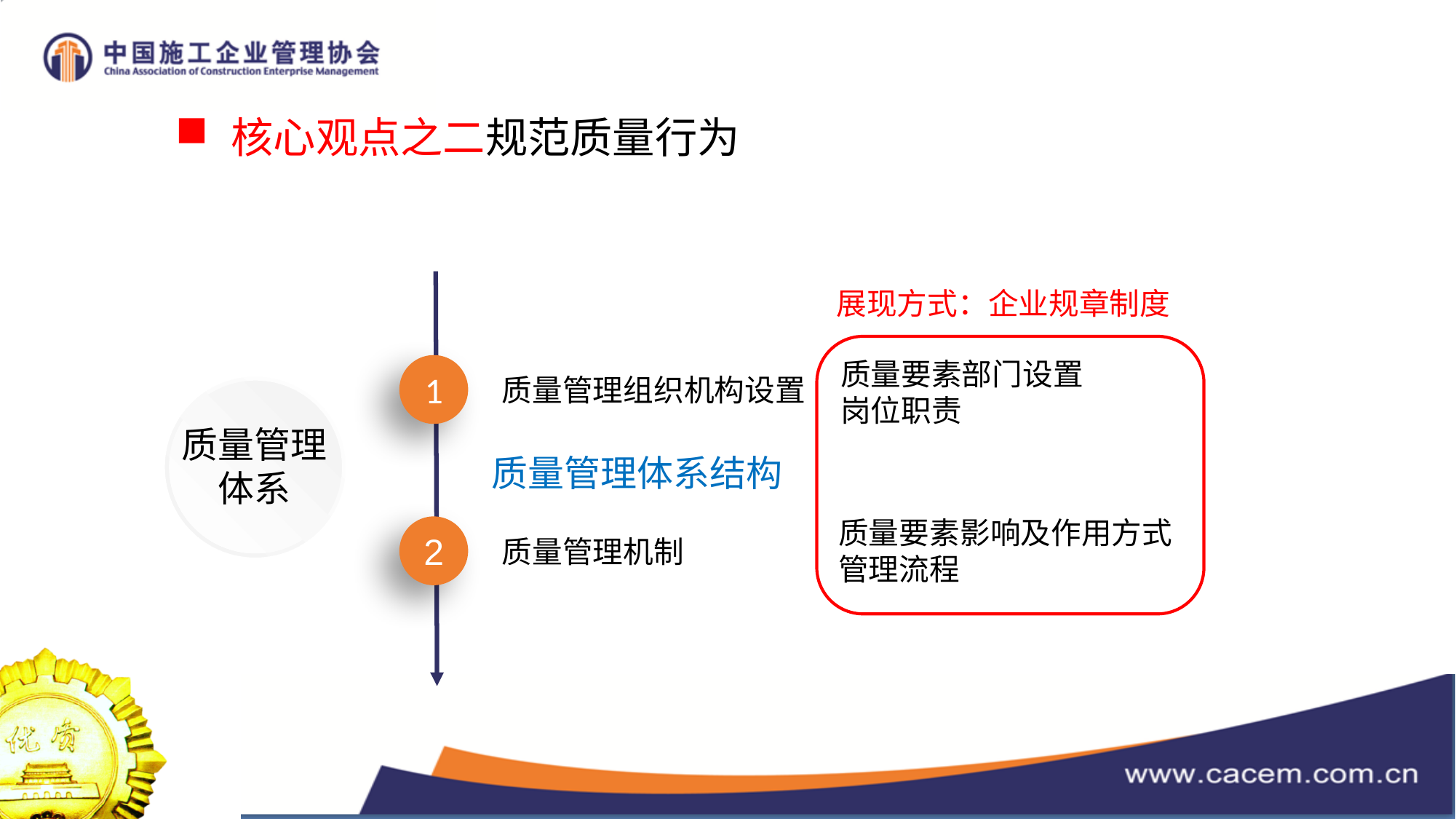

核心观点之二规范质量行为
展现方式：企业规章制度

质量要素部门设置
岗位职责
1
质量管理组织机构设置

质量管理体系
质量管理体系结构
质量要素影响及作用方式
管理流程
2
质量管理机制